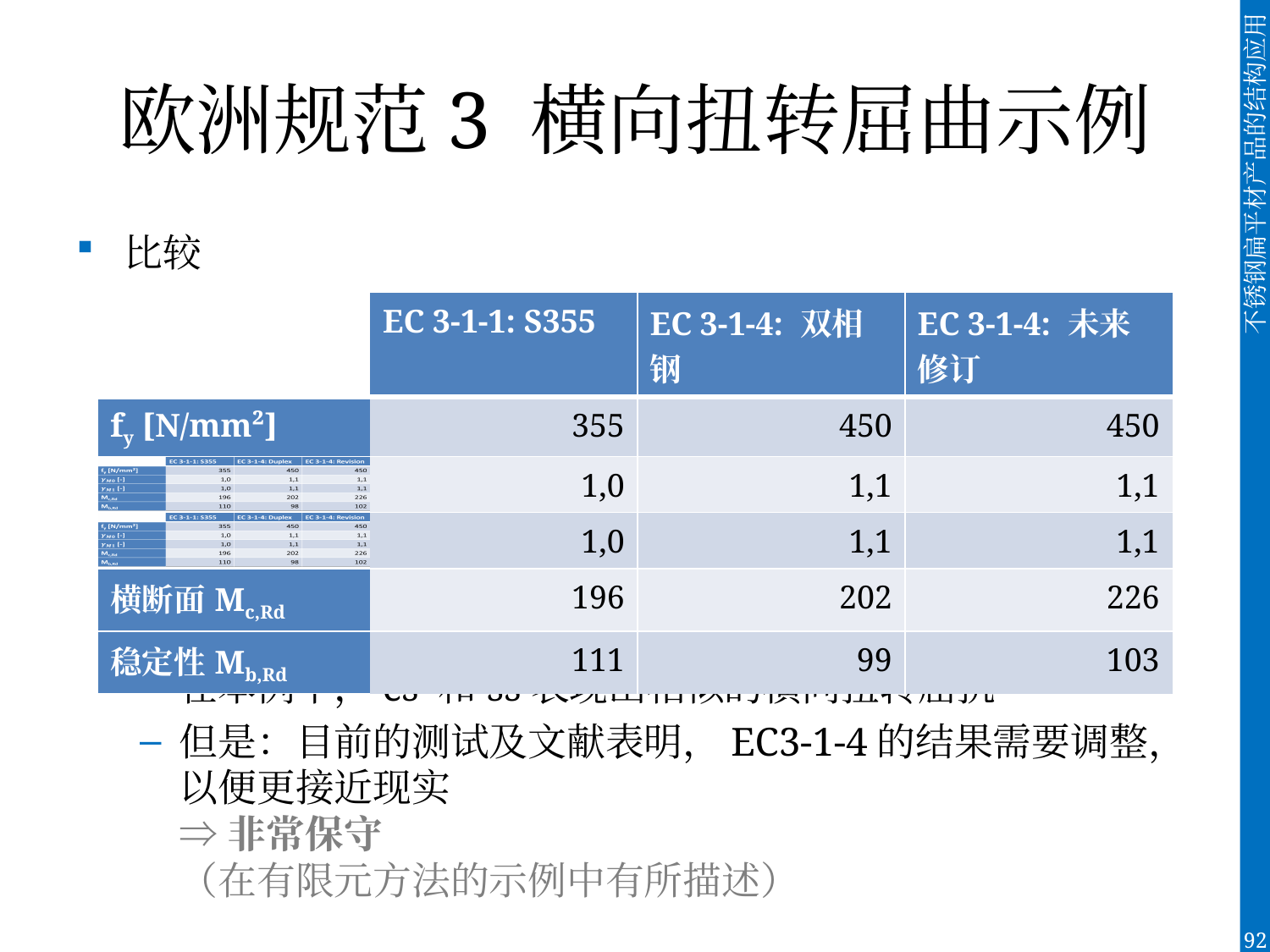

# 欧洲规范3 横向扭转屈曲示例
比较

在本例中，cs 和ss表现出相似的横向扭转屈抗
但是：目前的测试及文献表明，EC3-1-4的结果需要调整，以便更接近现实
⇒ 非常保守
（在有限元方法的示例中有所描述）
|  | EC 3-1-1: S355 | EC 3-1-4: 双相钢 | EC 3-1-4: 未来修订 |
| --- | --- | --- | --- |
| fy [N/mm²] | 355 | 450 | 450 |
|  | 1,0 | 1,1 | 1,1 |
|  | 1,0 | 1,1 | 1,1 |
| 横断面Mc,Rd | 196 | 202 | 226 |
| 稳定性Mb,Rd | 111 | 99 | 103 |
92